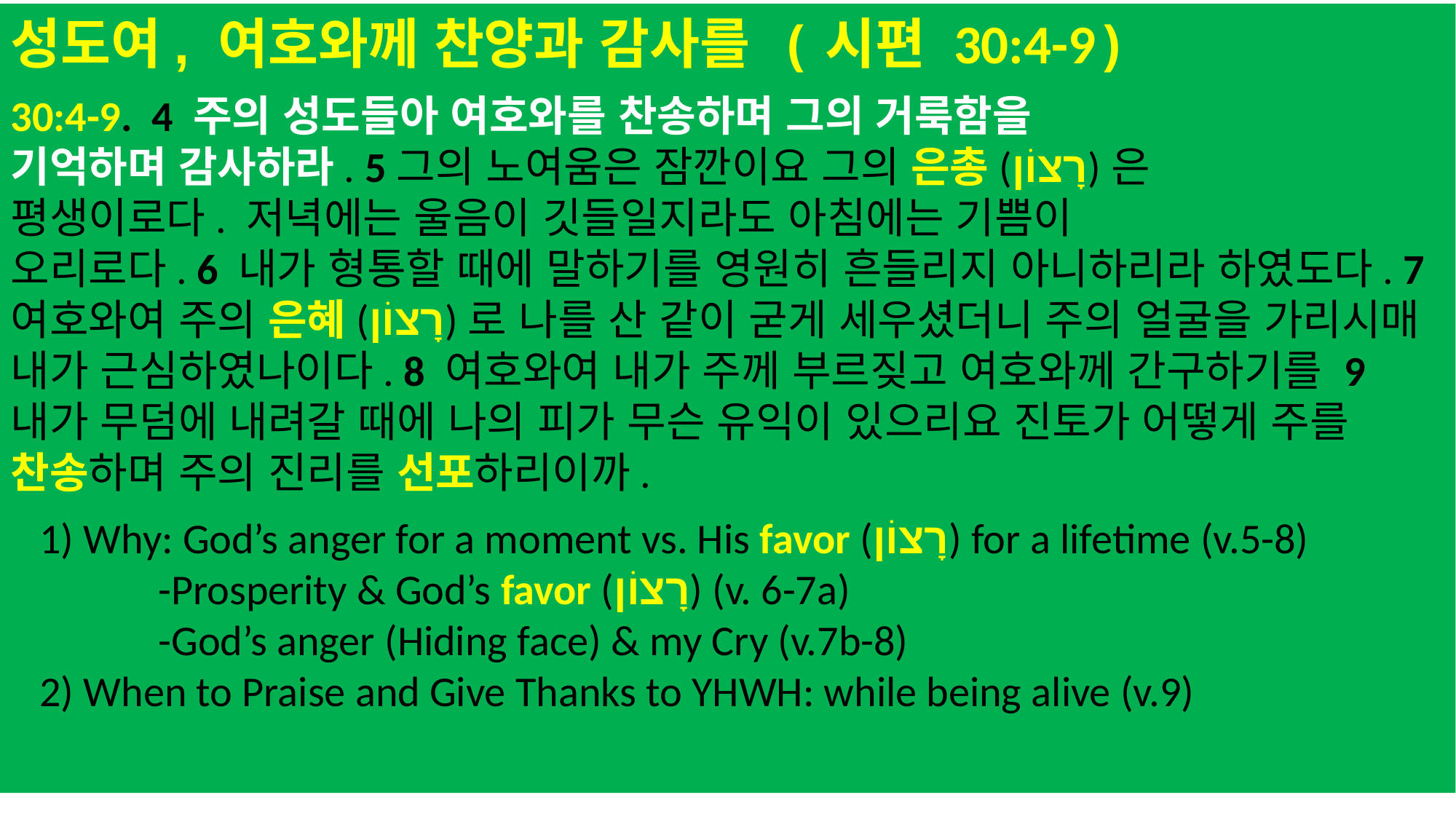

성도여, 여호와께 찬양과 감사를 (시편 30:4-9)

30:4-9.  4 주의 성도들아 여호와를 찬송하며 그의 거룩함을
기억하며 감사하라. 5그의 노여움은 잠깐이요 그의 은총(רָצוֹן)은
평생이로다. 저녁에는 울음이 깃들일지라도 아침에는 기쁨이
오리로다. 6 내가 형통할 때에 말하기를 영원히 흔들리지 아니하리라 하였도다. 7 여호와여 주의 은혜(רָצוֹן)로 나를 산 같이 굳게 세우셨더니 주의 얼굴을 가리시매 내가 근심하였나이다. 8 여호와여 내가 주께 부르짖고 여호와께 간구하기를 9 내가 무덤에 내려갈 때에 나의 피가 무슨 유익이 있으리요 진토가 어떻게 주를 찬송하며 주의 진리를 선포하리이까.

   1) Why: God’s anger for a moment vs. His favor (רָצוֹן) for a lifetime (v.5-8)
	    -Prosperity & God’s favor (רָצוֹן) (v. 6-7a)
	    -God’s anger (Hiding face) & my Cry (v.7b-8)
   2) When to Praise and Give Thanks to YHWH: while being alive (v.9)